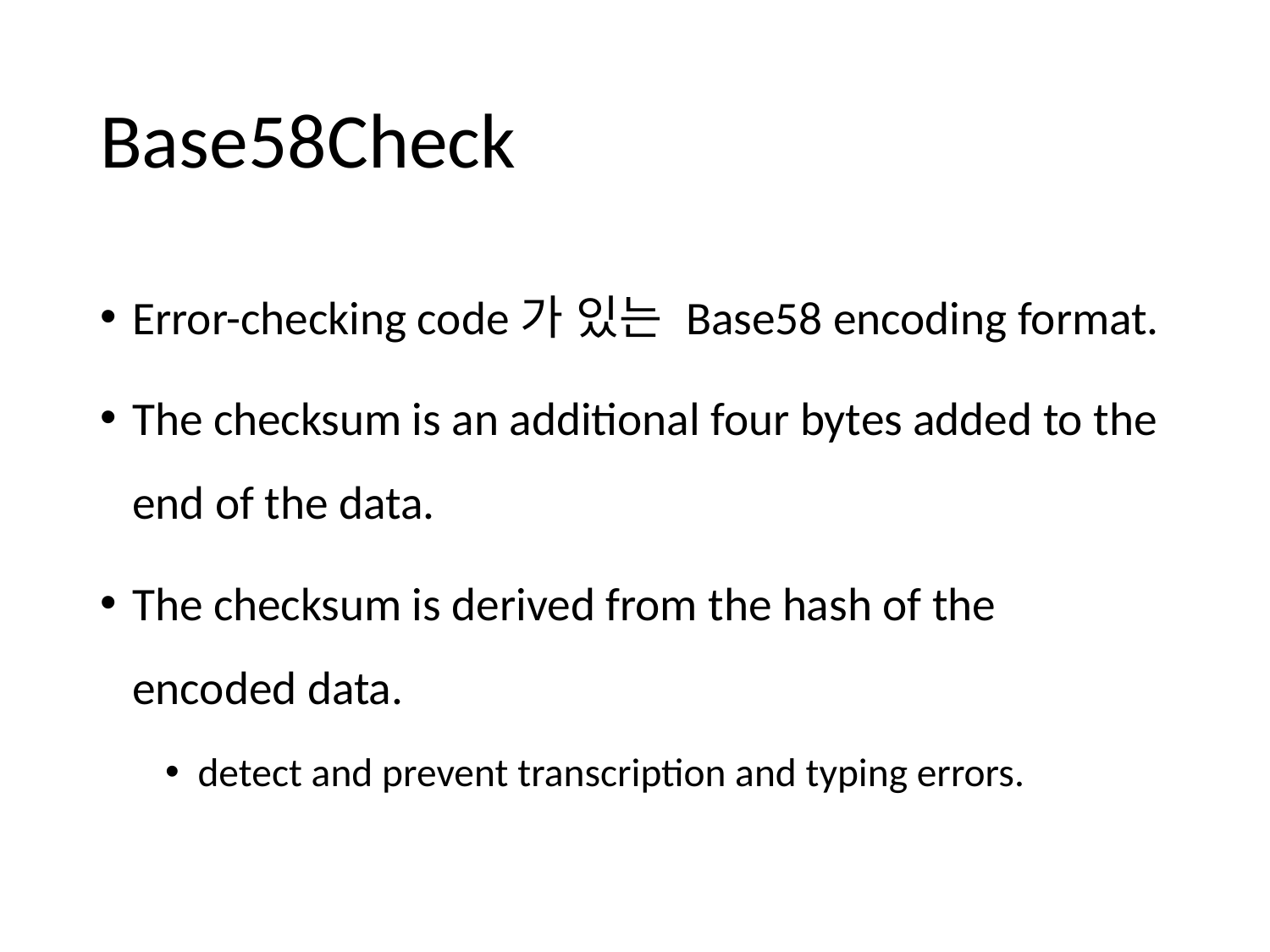

# Base58Check
Error-checking code가 있는 Base58 encoding format.
The checksum is an additional four bytes added to the end of the data.
The checksum is derived from the hash of the encoded data.
detect and prevent transcription and typing errors.